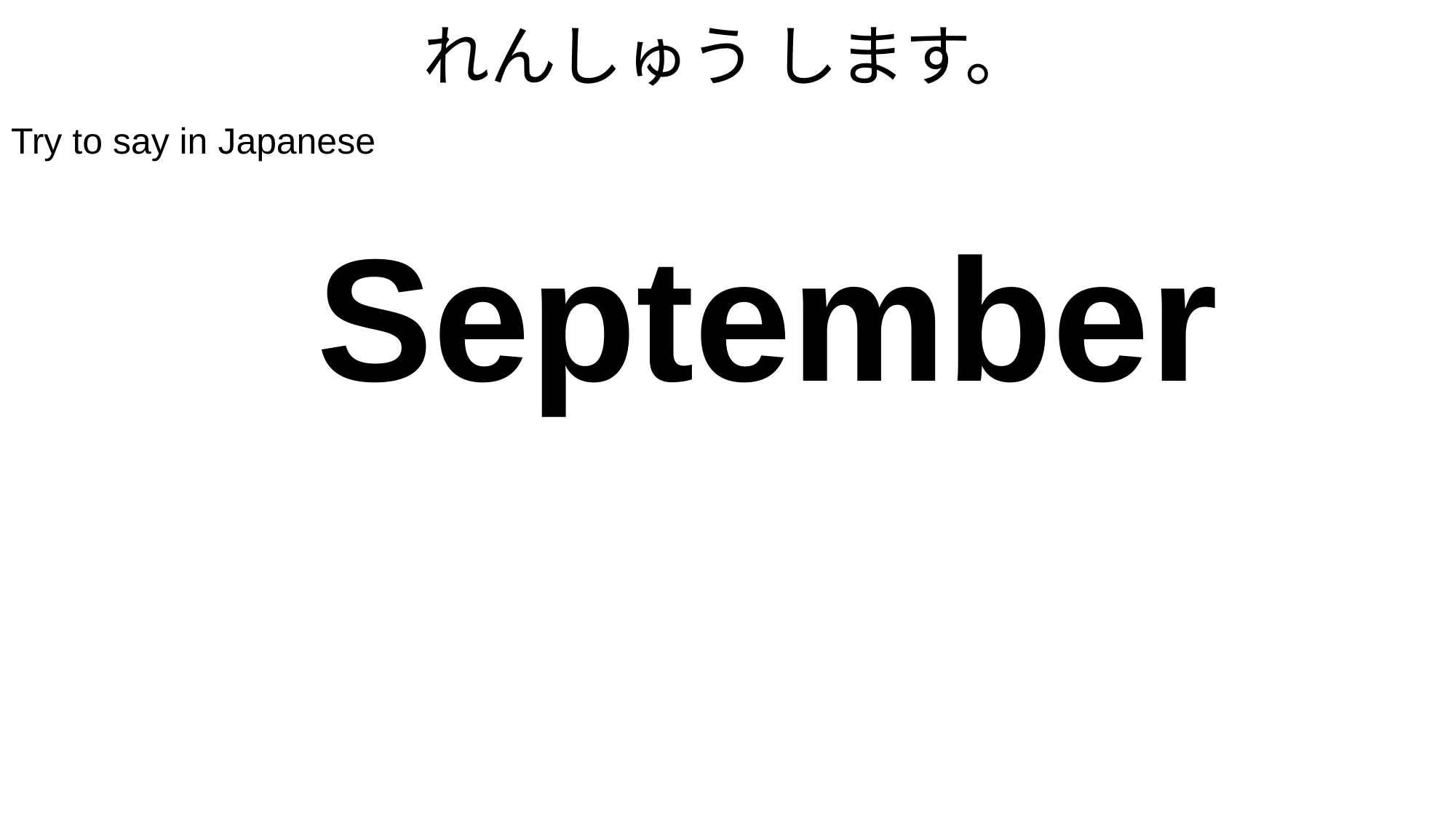

# れんしゅう します。
Try to say in Japanese
| September |
| --- |
| くがつ |